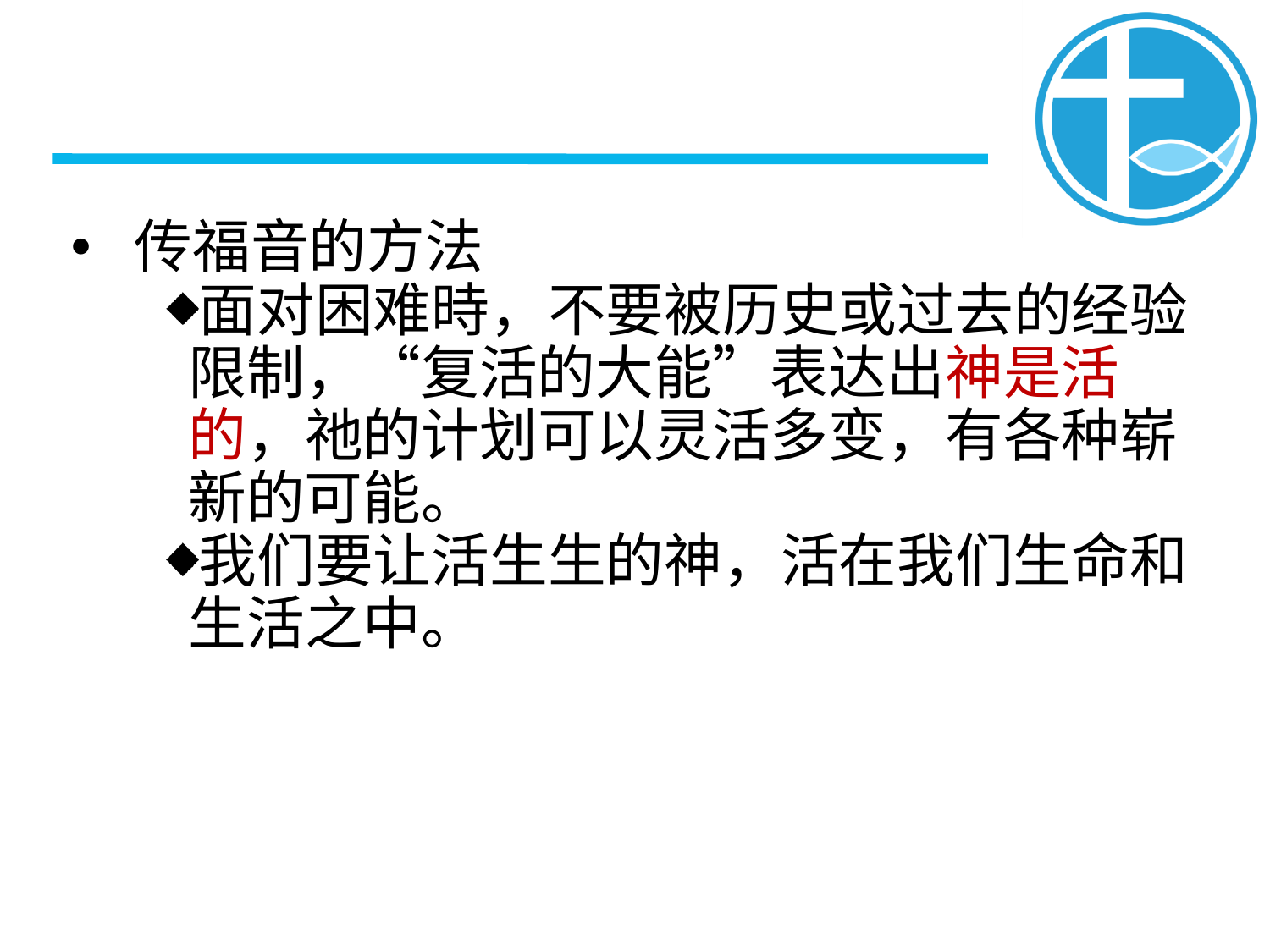

传福音的方法
面对困难時，不要被历史或过去的经验限制，“复活的大能”表达出神是活的，祂的计划可以灵活多变，有各种崭新的可能。
我们要让活生生的神，活在我们生命和生活之中。